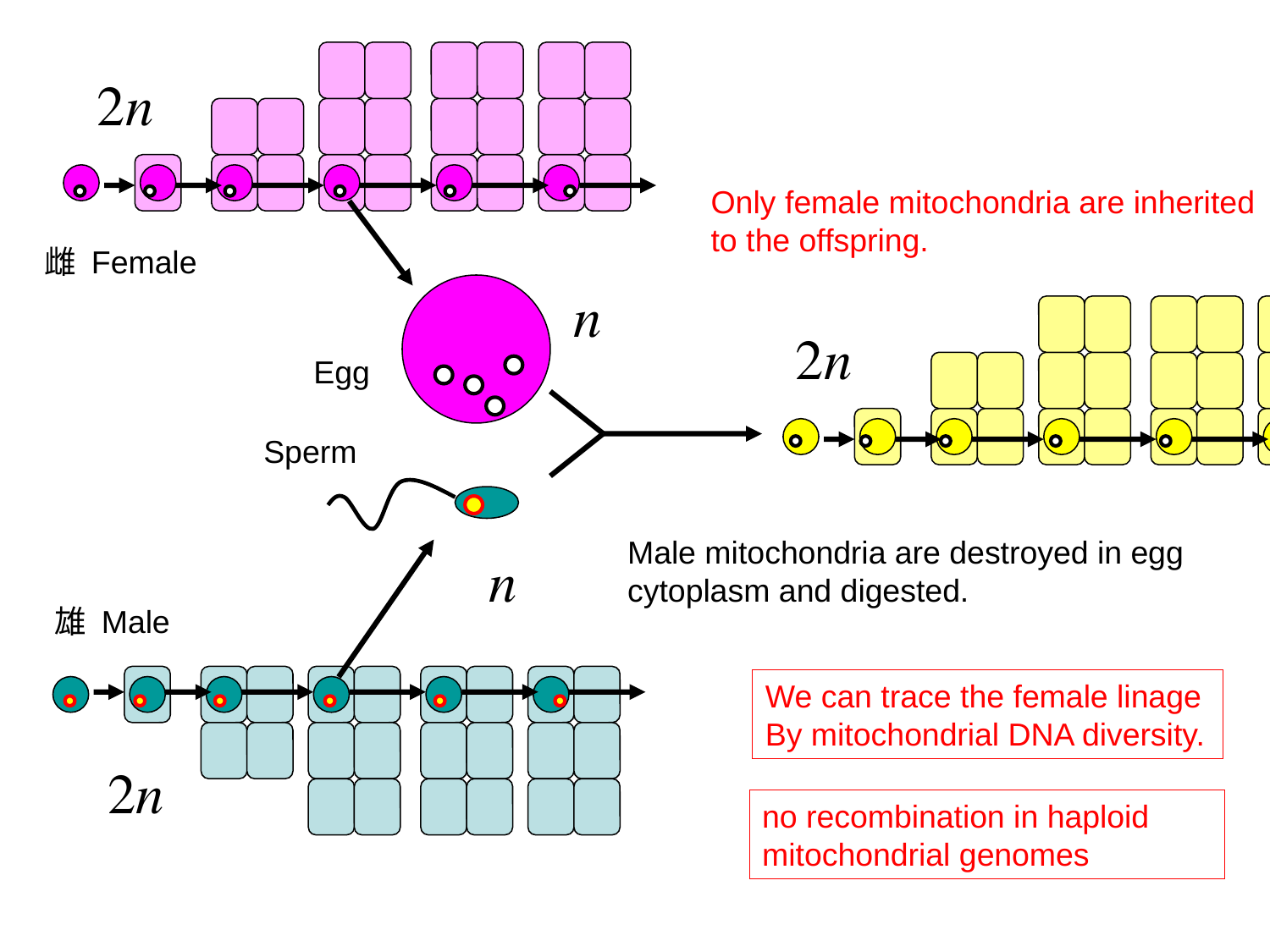

2n
Only female mitochondria are inherited
to the offspring.

雌 Female
雄 Male

n

2n
Egg
Sperm

Male mitochondria are destroyed in egg cytoplasm and digested.

n

We can trace the female linage
By mitochondrial DNA diversity.

2n
no recombination in haploid mitochondrial genomes